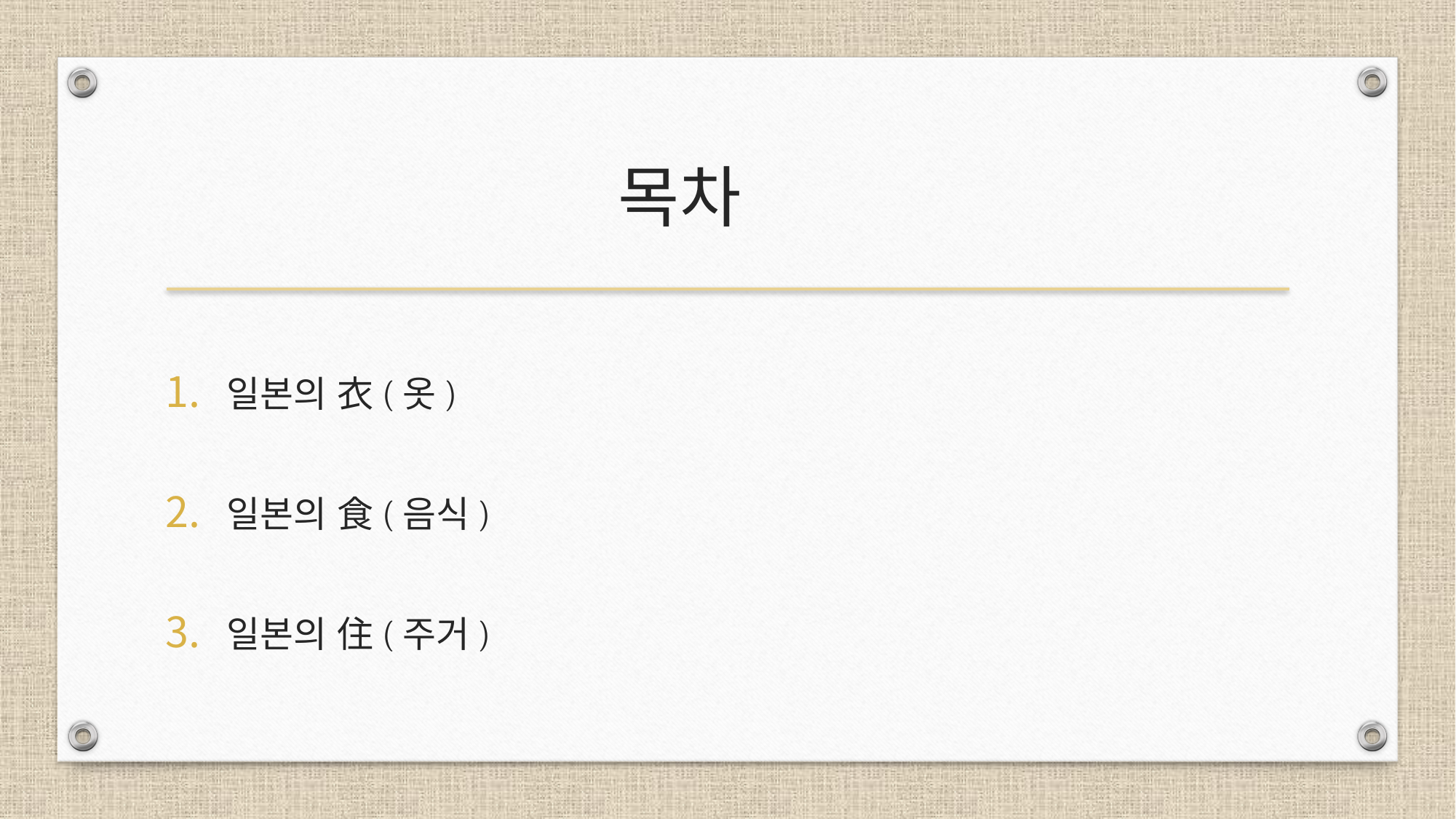

# 목차

일본의 衣(옷)

일본의 食(음식)

일본의 住(주거)